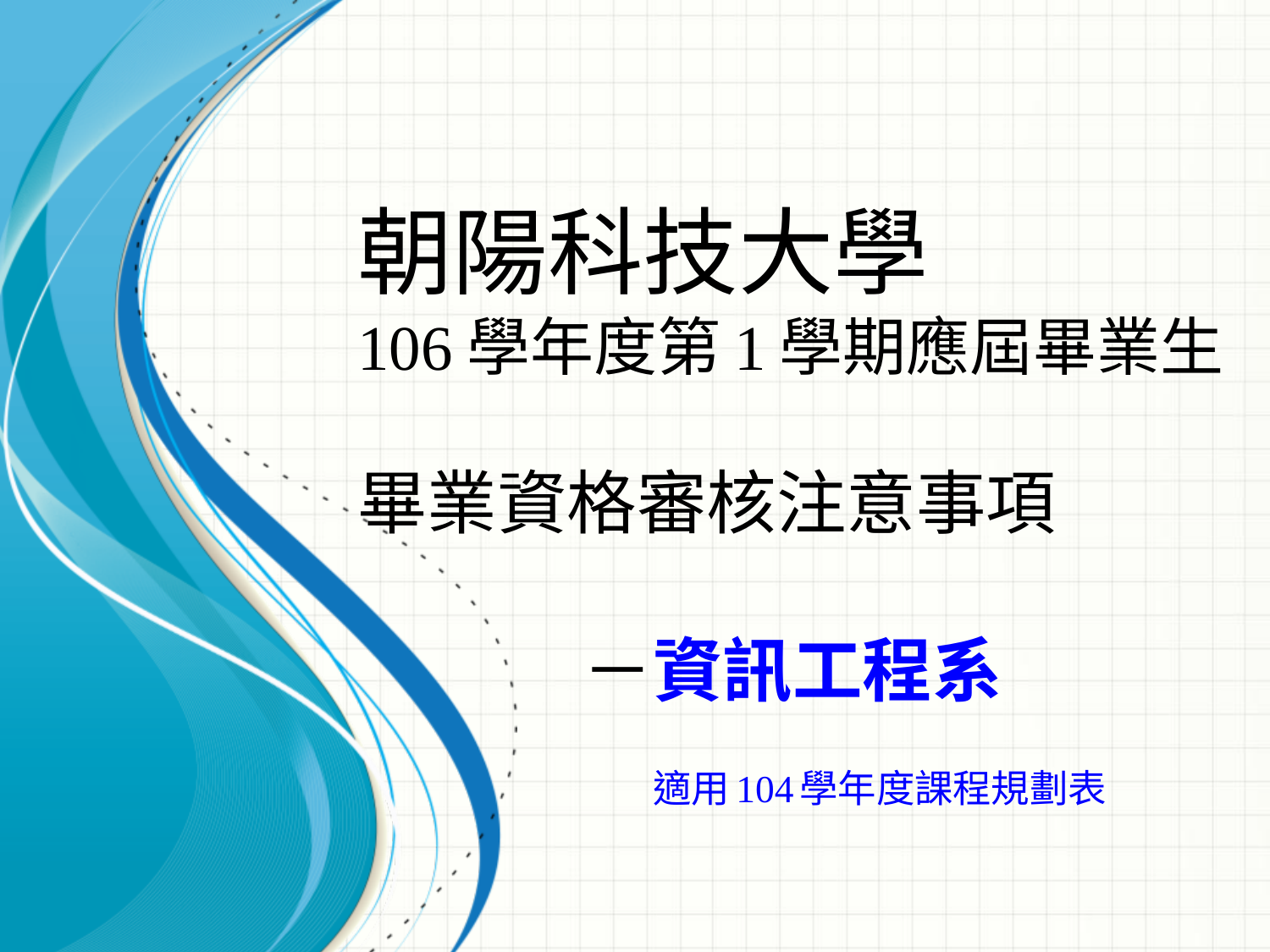

# 朝陽科技大學 106學年度第1學期應屆畢業生 畢業資格審核注意事項 　　 　－資訊工程系
　　　適用104學年度課程規劃表